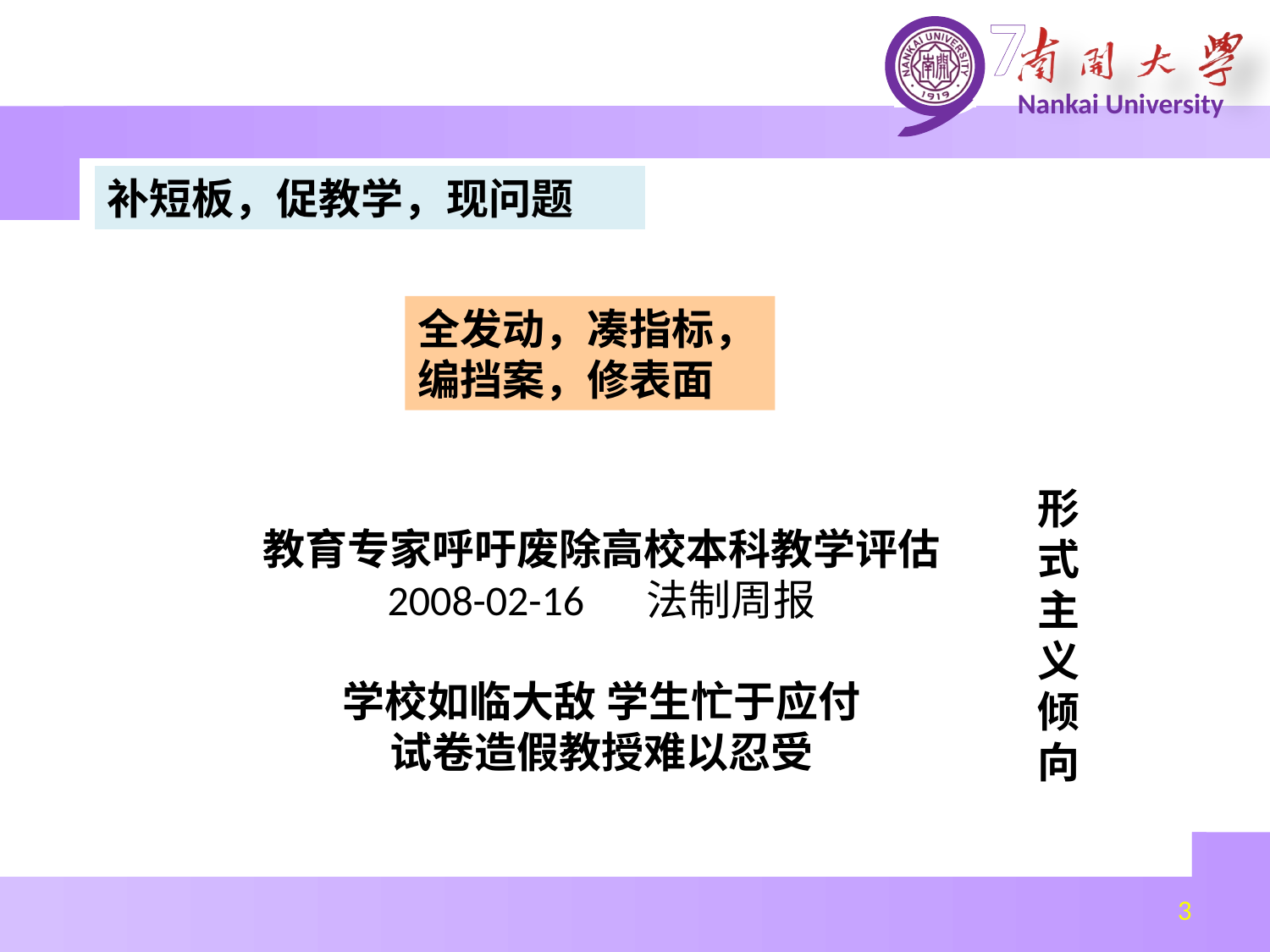

补短板，促教学，现问题
全发动，凑指标，编挡案，修表面
形式主义倾向
教育专家呼吁废除高校本科教学评估
2008-02-16 　法制周报

学校如临大敌 学生忙于应付
试卷造假教授难以忍受